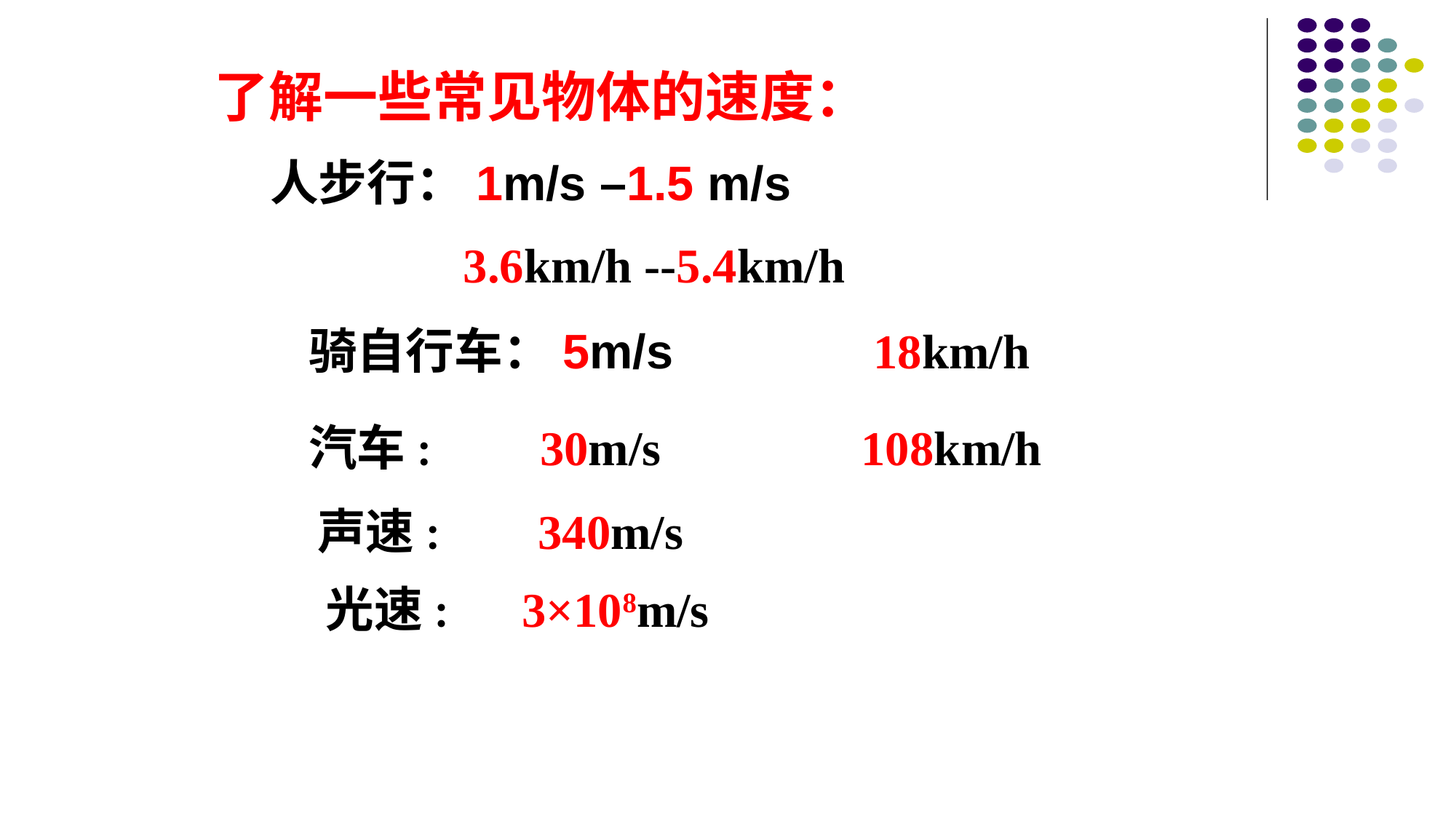

了解一些常见物体的速度：
    人步行：1m/s –1.5 m/s

3.6km/h --5.4km/h
骑自行车：5m/s
 18km/h
108km/h
汽车:          30m/s
声速:         340m/s
光速:
    3×108m/s